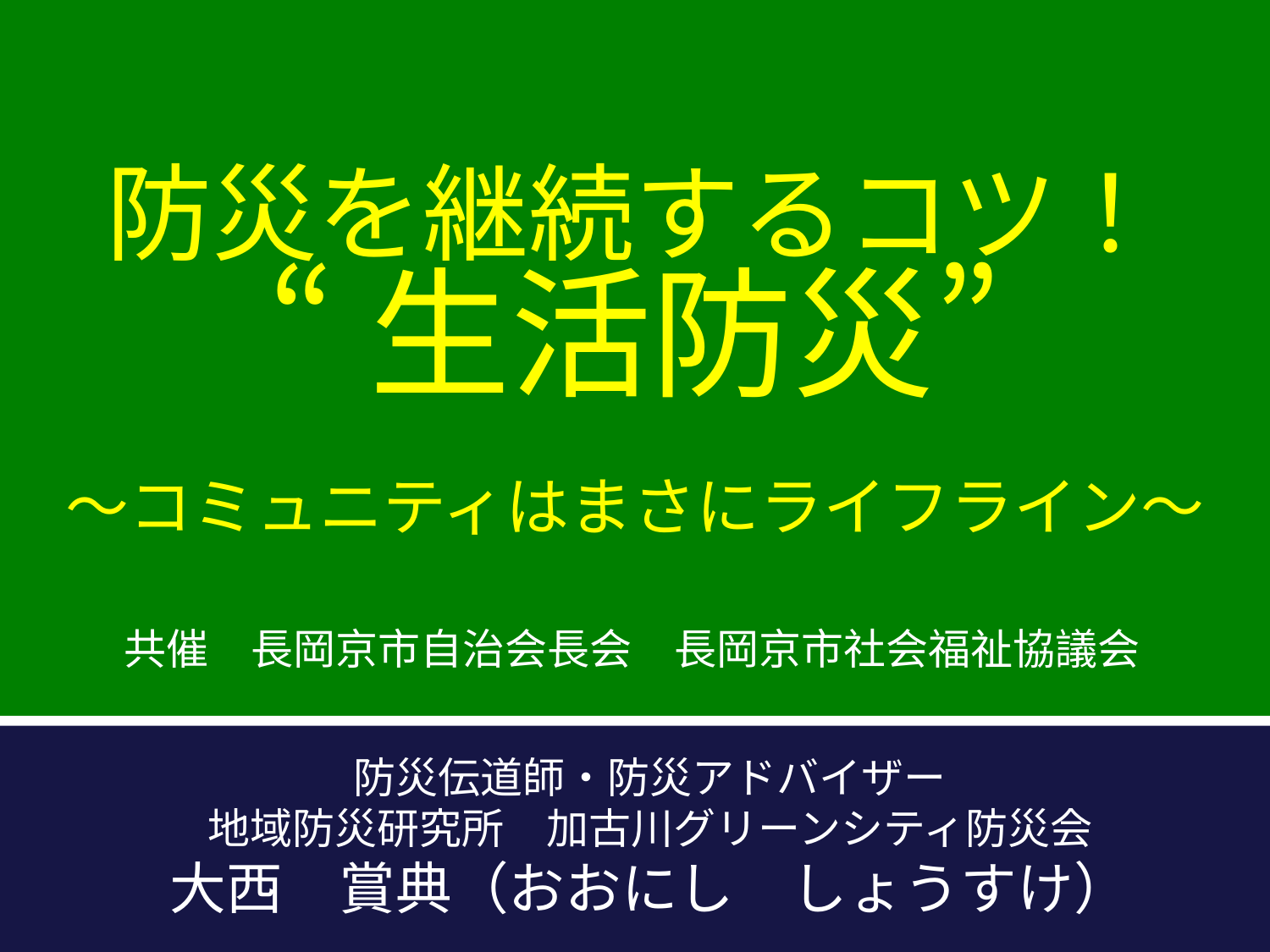

防災を継続するコツ！
“生活防災”
～コミュニティはまさにライフライン～
共催　長岡京市自治会長会　長岡京市社会福祉協議会

防災伝道師・防災アドバイザー
地域防災研究所　加古川グリーンシティ防災会
大西　賞典（おおにし　しょうすけ）